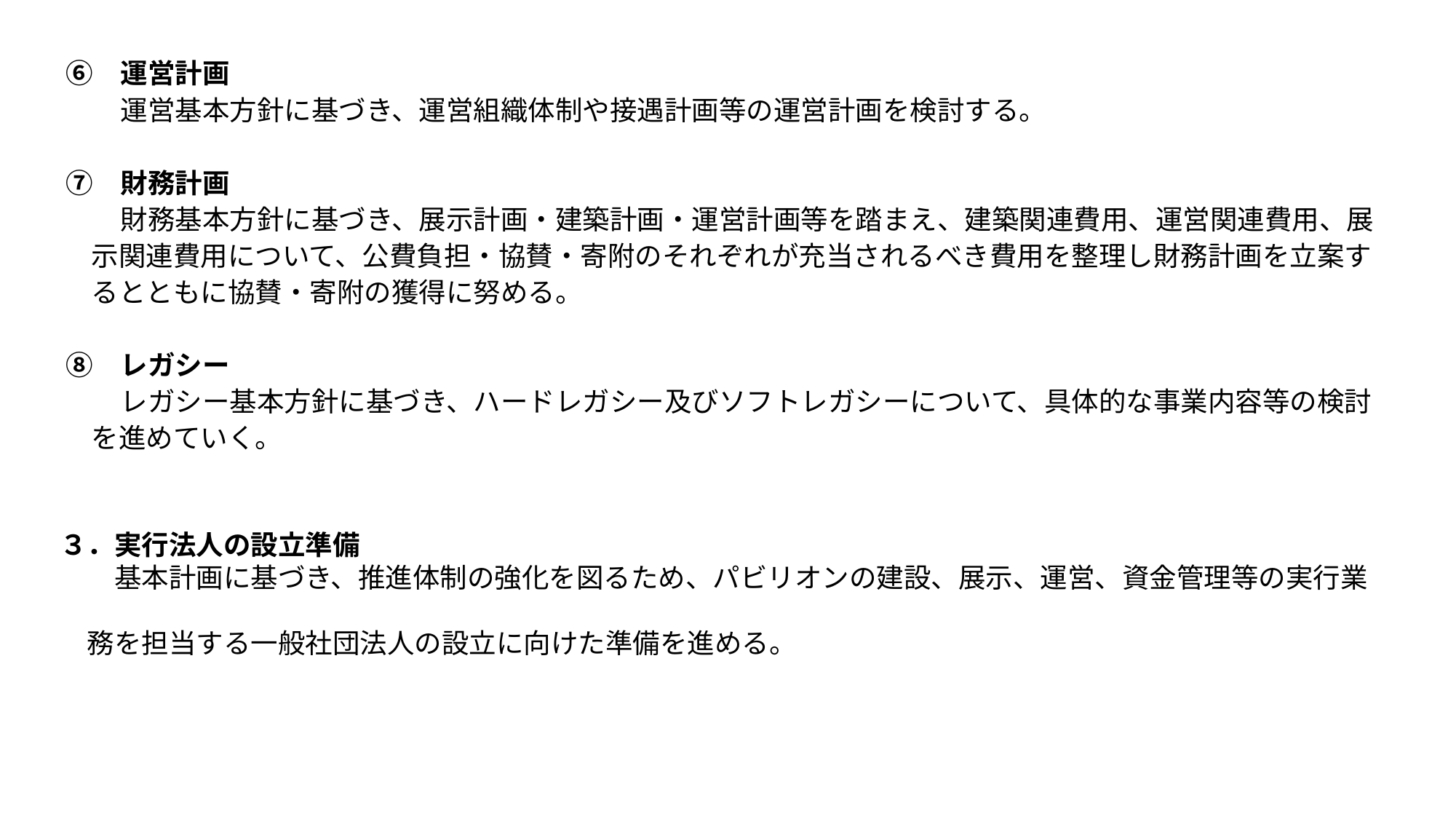

⑥　運営計画
　　　運営基本方針に基づき、運営組織体制や接遇計画等の運営計画を検討する。

　⑦　財務計画
　　　財務基本方針に基づき、展示計画・建築計画・運営計画等を踏まえ、建築関連費用、運営関連費用、展示関連費用について、公費負担・協賛・寄附のそれぞれが充当されるべき費用を整理し財務計画を立案するとともに協賛・寄附の獲得に努める。

　⑧　レガシー
　　　レガシー基本方針に基づき、ハードレガシー及びソフトレガシーについて、具体的な事業内容等の検討を進めていく。
３．実行法人の設立準備
　　基本計画に基づき、推進体制の強化を図るため、パビリオンの建設、展示、運営、資金管理等の実行業
　務を担当する一般社団法人の設立に向けた準備を進める。